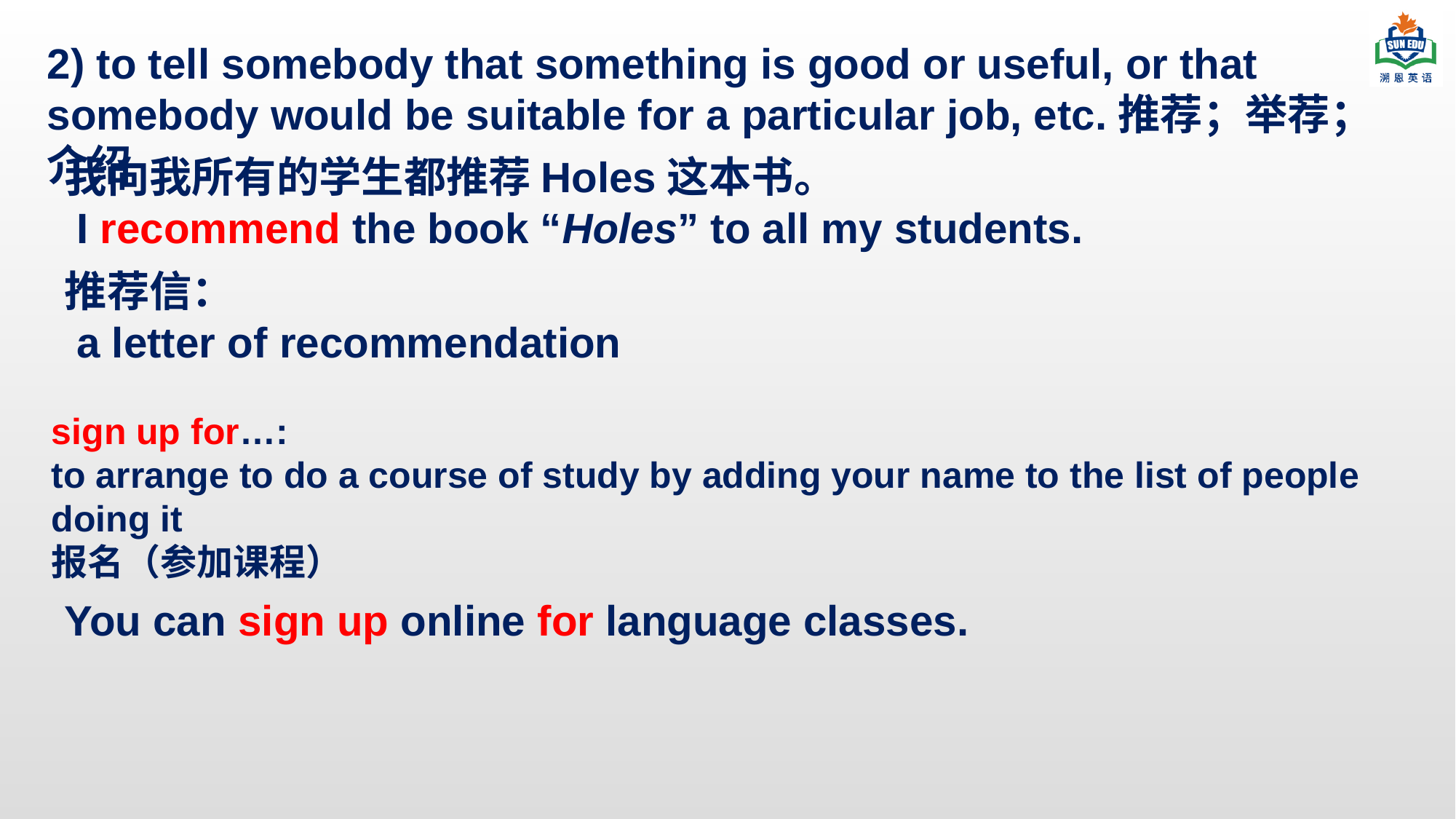

2) to tell somebody that something is good or useful, or that somebody would be suitable for a particular job, etc.推荐；举荐；介绍
我向我所有的学生都推荐Holes这本书。
 I recommend the book “Holes” to all my students.
推荐信：
 a letter of recommendation
sign up for…:
to arrange to do a course of study by adding your name to the list of people doing it
报名（参加课程）
You can sign up online for language classes.